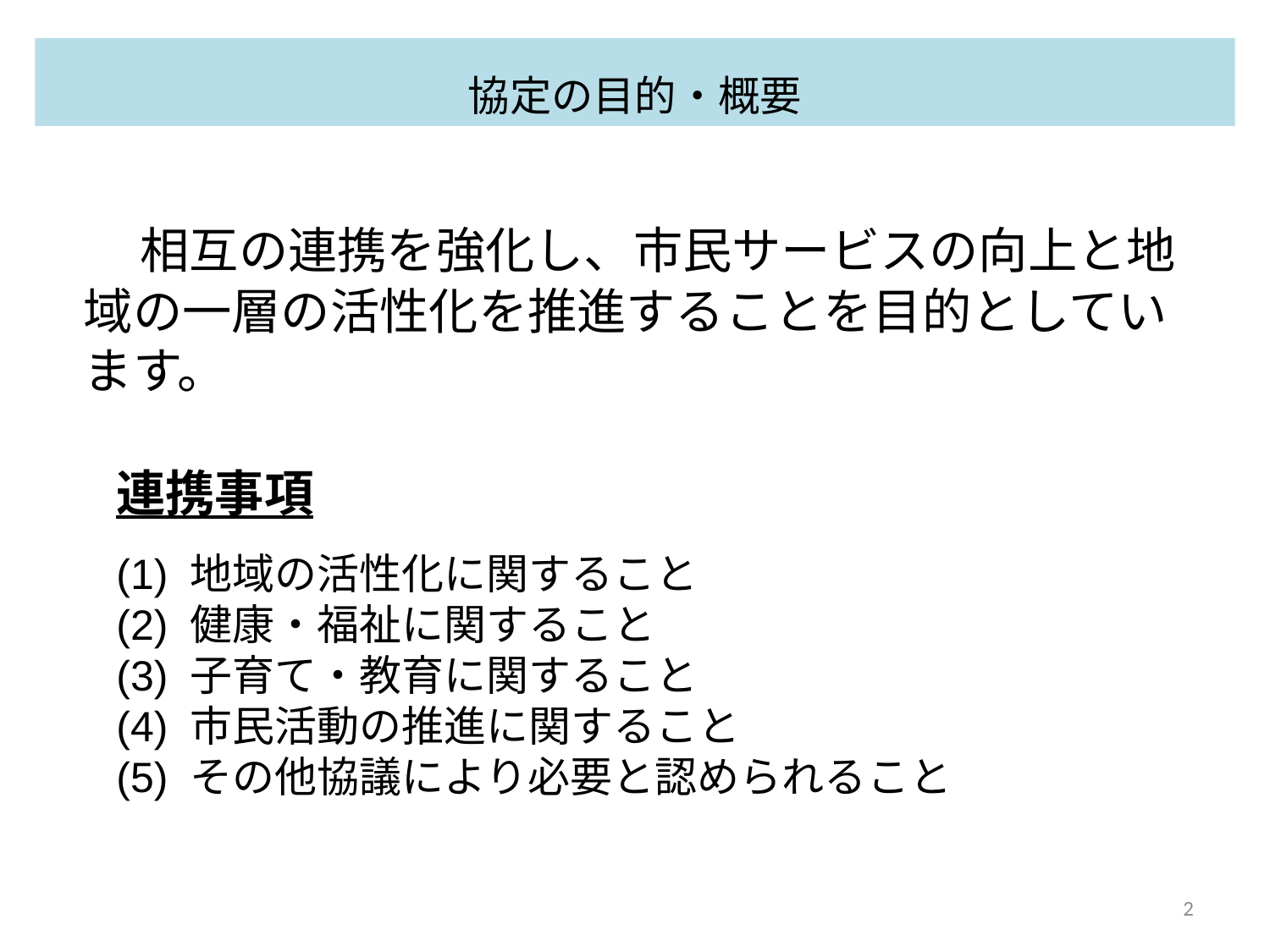

# 協定の目的・概要
　相互の連携を強化し、市⺠サービスの向上と地域の一層の活性化を推進することを⽬的としています。
連携事項

(1) 地域の活性化に関すること
(2) 健康・福祉に関すること
(3) 子育て・教育に関すること
(4) 市民活動の推進に関すること
(5) その他協議により必要と認められること
2